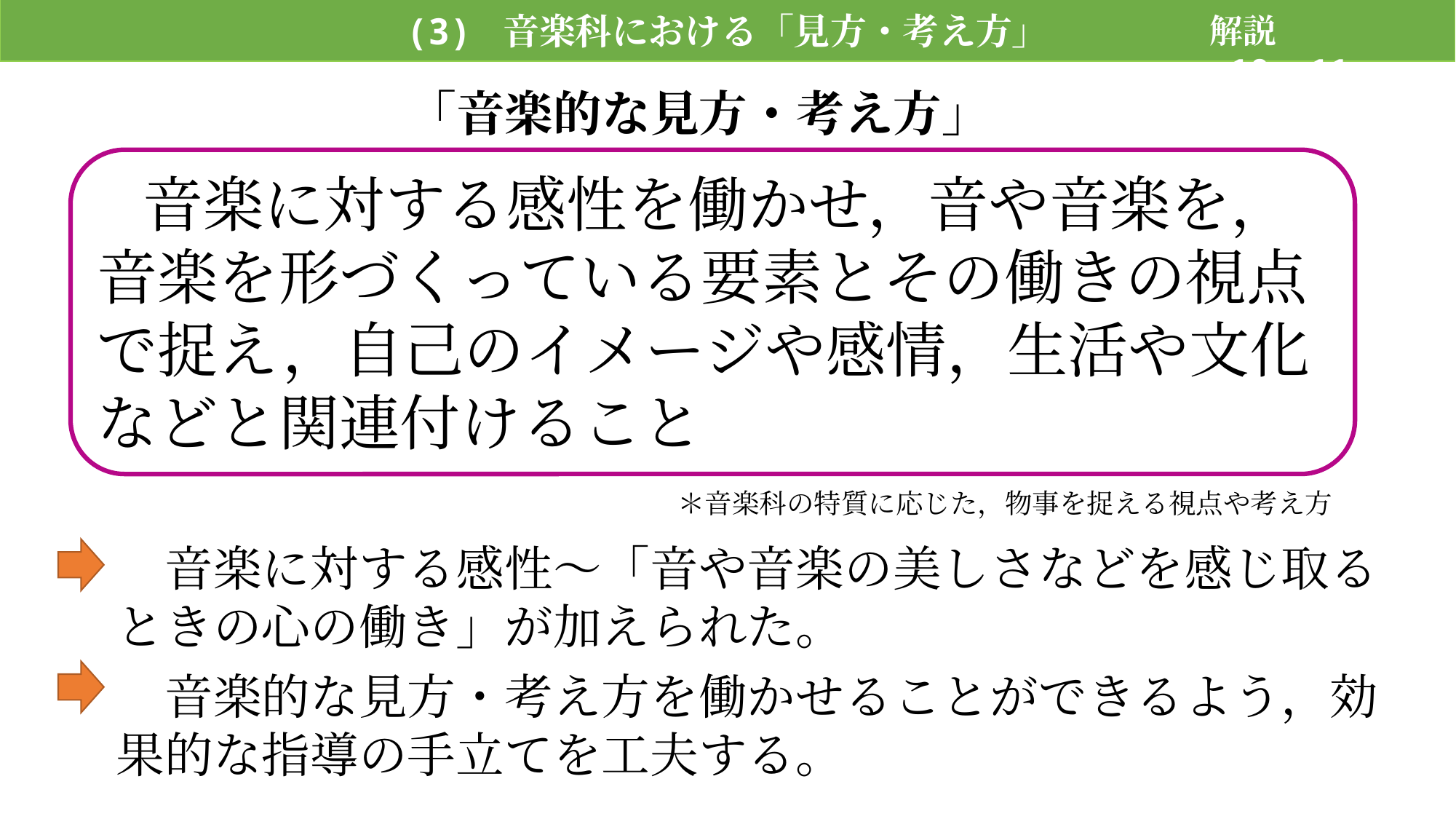

(3) 音楽科における「見方・考え方」
解説　p10,p11
「音楽的な見方・考え方」
　 音楽に対する感性を働かせ，音や音楽を，音楽を形づくっている要素とその働きの視点で捉え，自己のイメージや感情，生活や文化などと関連付けること
＊音楽科の特質に応じた，物事を捉える視点や考え方
　音楽に対する感性～「音や音楽の美しさなどを感じ取るときの心の働き」が加えられた。

　音楽的な見方・考え方を働かせることができるよう，効果的な指導の手立てを工夫する。